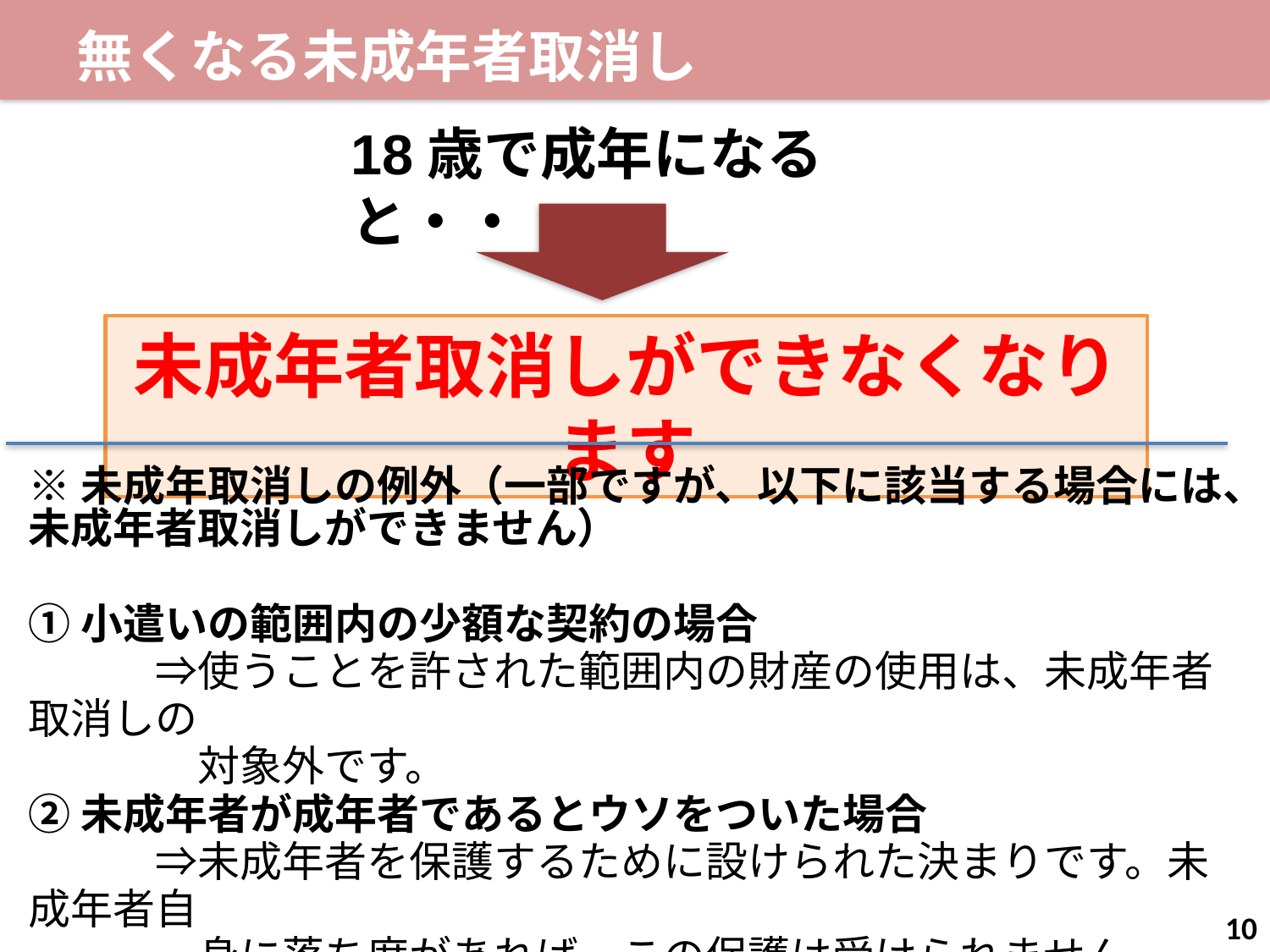

無くなる未成年者取消し
18歳で成年になると・・・

未成年者取消しができなくなります
※未成年取消しの例外（一部ですが、以下に該当する場合には、未成年者取消しができません）

①小遣いの範囲内の少額な契約の場合
　　　⇒使うことを許された範囲内の財産の使用は、未成年者取消しの
　　　　対象外です。
②未成年者が成年者であるとウソをついた場合
　　　⇒未成年者を保護するために設けられた決まりです。未成年者自
　　　　身に落ち度があれば、この保護は受けられません。
10